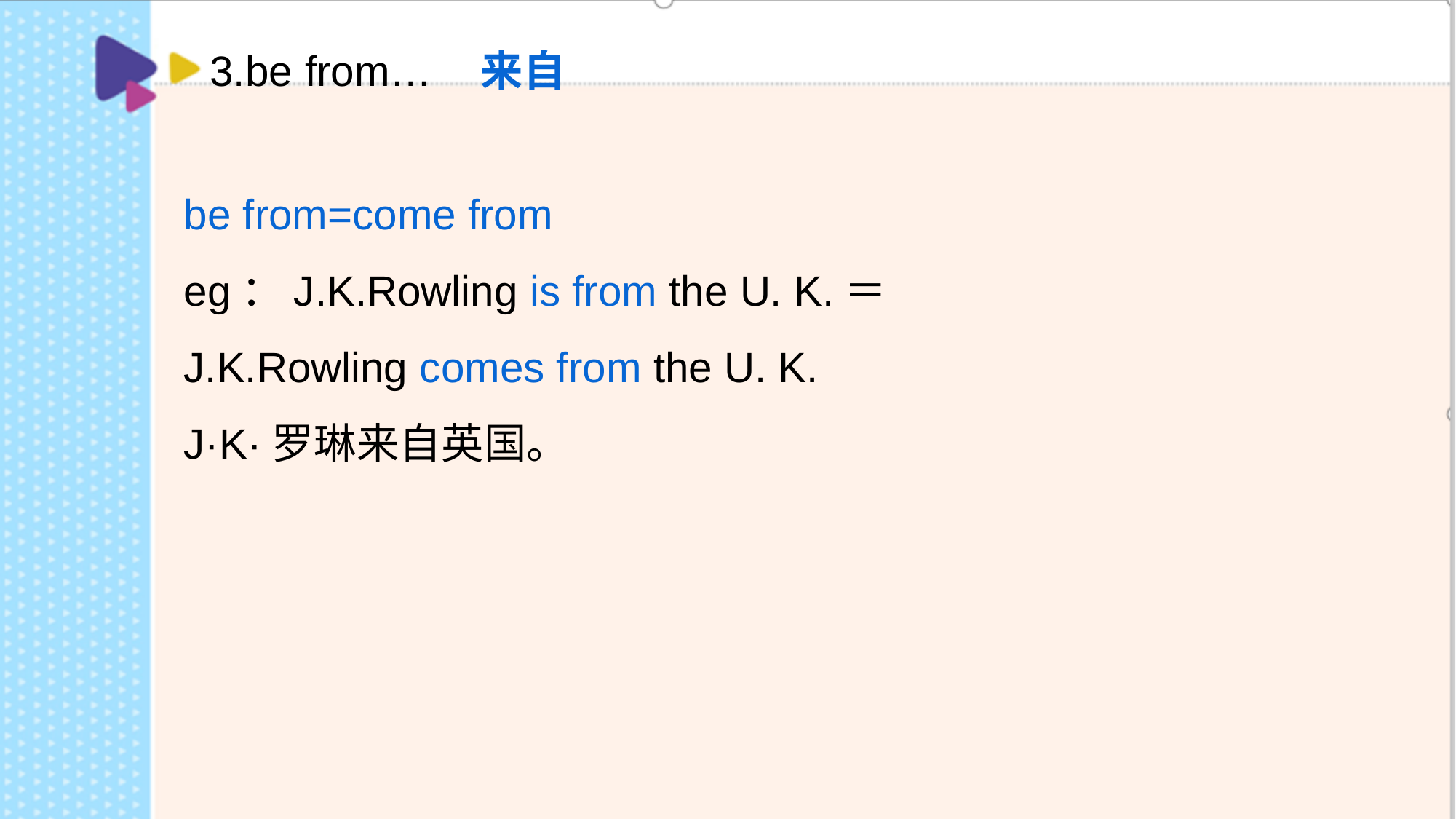

3.be from…   来自
be from=come from
eg：J.K.Rowling is from the U. K.＝
J.K.Rowling comes from the U. K.
J·K·罗琳来自英国。